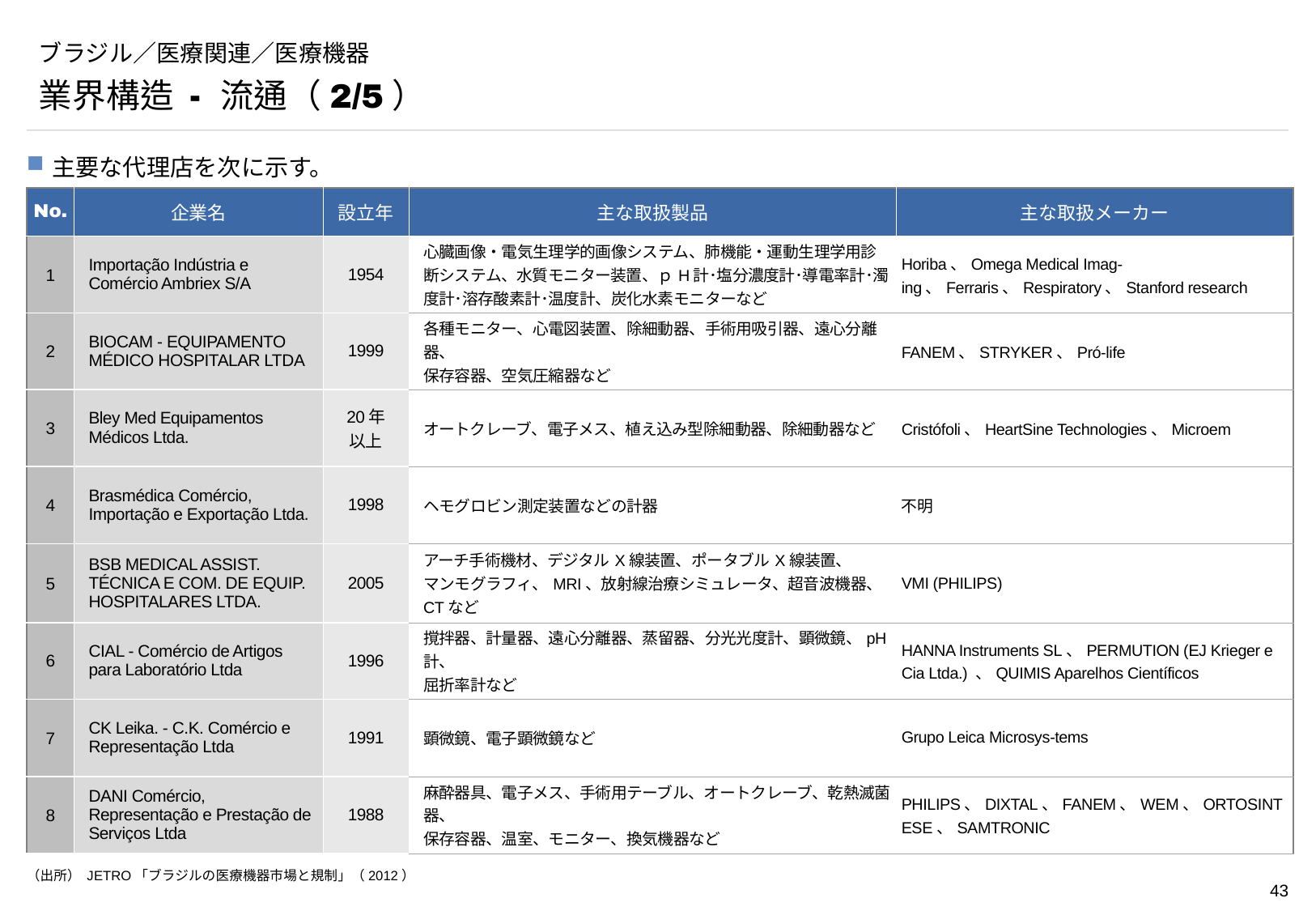

# ブラジル／医療関連／医療機器
業界構造 - 流通（2/5）
主要な代理店を次に示す。
| No. | 企業名 | 設立年 | 主な取扱製品 | 主な取扱メーカー |
| --- | --- | --- | --- | --- |
| 1 | Importação Indústria e Comércio Ambriex S/A | 1954 | 心臓画像・電気生理学的画像システム、肺機能・運動生理学用診断システム、水質モニター装置、ｐH計･塩分濃度計･導電率計･濁度計･溶存酸素計･温度計、炭化水素モニターなど | Horiba、Omega Medical Imag-ing、Ferraris、Respiratory、Stanford research |
| 2 | BIOCAM - EQUIPAMENTO MÉDICO HOSPITALAR LTDA | 1999 | 各種モニター、心電図装置、除細動器、手術用吸引器、遠心分離器、 保存容器、空気圧縮器など | FANEM、STRYKER、Pró-life |
| 3 | Bley Med Equipamentos Médicos Ltda. | 20年 以上 | オートクレーブ、電子メス、植え込み型除細動器、除細動器など | Cristófoli、HeartSine Technologies、Microem |
| 4 | Brasmédica Comércio, Importação e Exportação Ltda. | 1998 | ヘモグロビン測定装置などの計器 | 不明 |
| 5 | BSB MEDICAL ASSIST. TÉCNICA E COM. DE EQUIP. HOSPITALARES LTDA. | 2005 | アーチ手術機材、デジタルX線装置、ポータブルX線装置、 マンモグラフィ、MRI、放射線治療シミュレータ、超音波機器、CTなど | VMI (PHILIPS) |
| 6 | CIAL - Comércio de Artigos para Laboratório Ltda | 1996 | 撹拌器、計量器、遠心分離器、蒸留器、分光光度計、顕微鏡、pH計、 屈折率計など | HANNA Instruments SL、PERMUTION (EJ Krieger e Cia Ltda.) 、QUIMIS Aparelhos Científicos |
| 7 | CK Leika. - C.K. Comércio e Representação Ltda | 1991 | 顕微鏡、電子顕微鏡など | Grupo Leica Microsys-tems |
| 8 | DANI Comércio, Representação e Prestação de Serviços Ltda | 1988 | 麻酔器具、電子メス、手術用テーブル、オートクレーブ、乾熱滅菌器、 保存容器、温室、モニター、換気機器など | PHILIPS、DIXTAL、FANEM、WEM、ORTOSINTESE、SAMTRONIC |
（出所） JETRO「ブラジルの医療機器市場と規制」（2012）